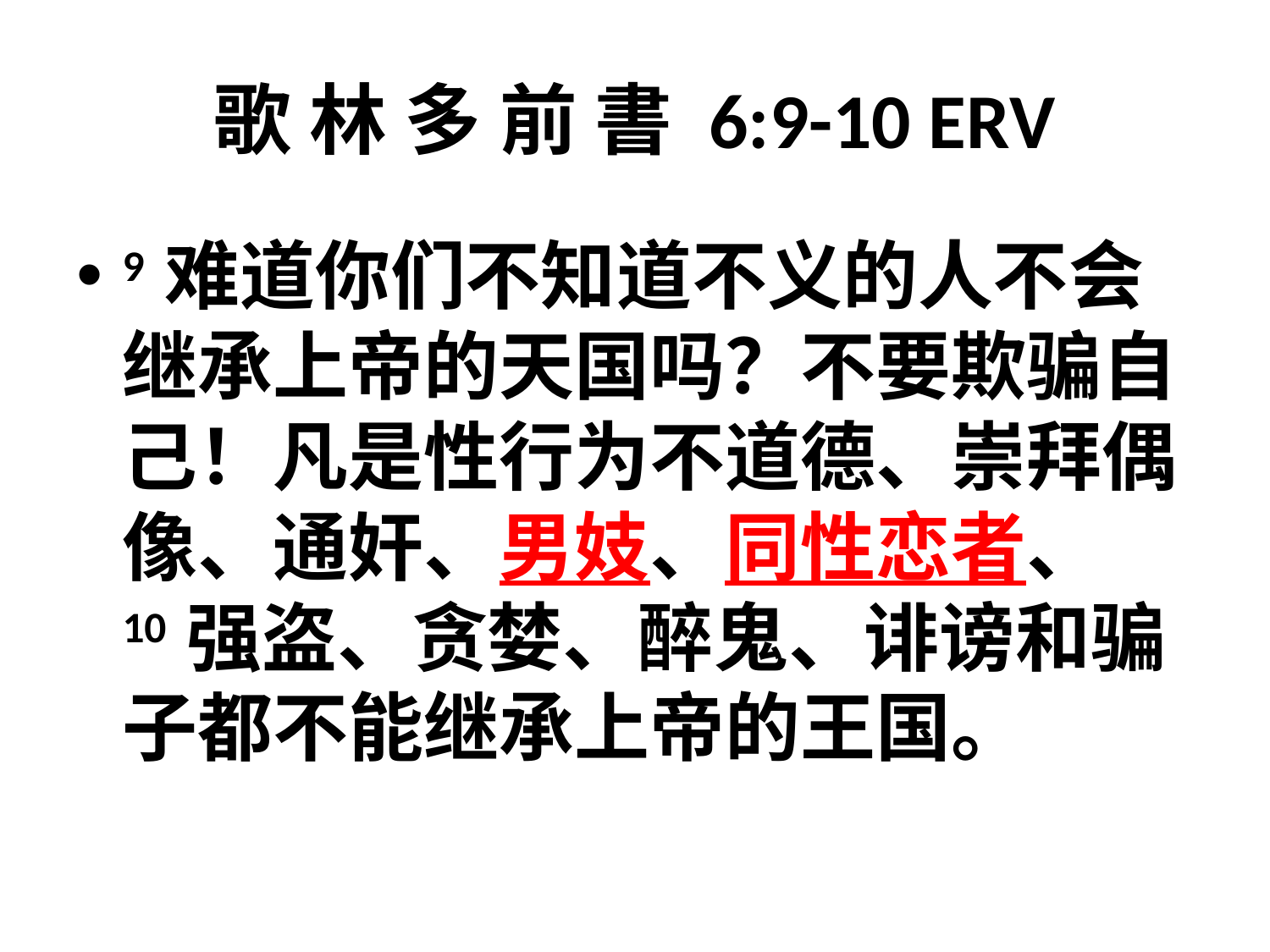

# 歌 林 多 前 書 6:9-10 ERV
9 难道你们不知道不义的人不会继承上帝的天国吗？不要欺骗自己！凡是性行为不道德、崇拜偶像、通奸、男妓、同性恋者、 10 强盗、贪婪、醉鬼、诽谤和骗子都不能继承上帝的王国。